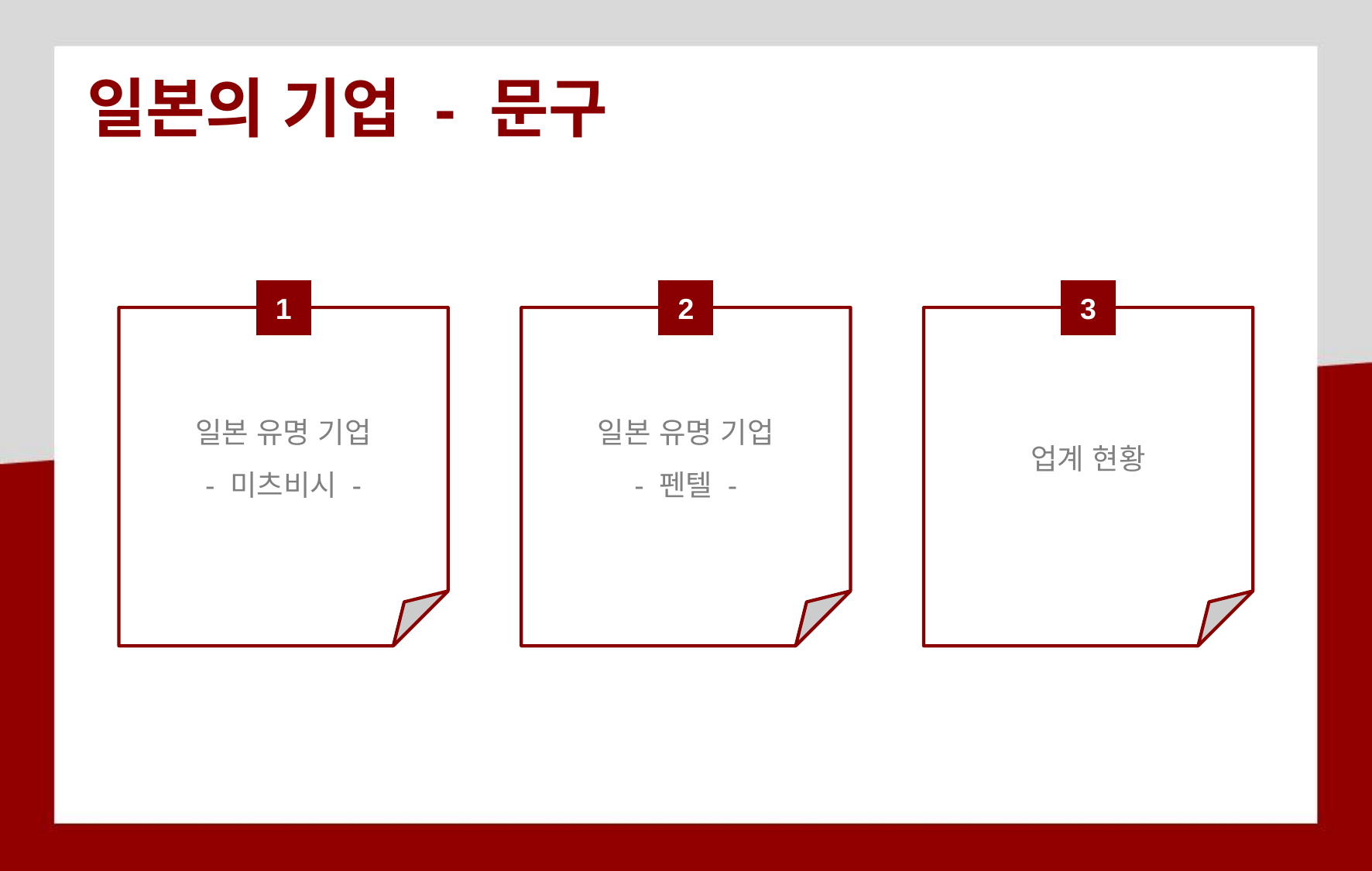

일본의 기업 - 문구
1
2
3
일본 유명 기업
- 미츠비시 -
일본 유명 기업
- 펜텔 -
업계 현황